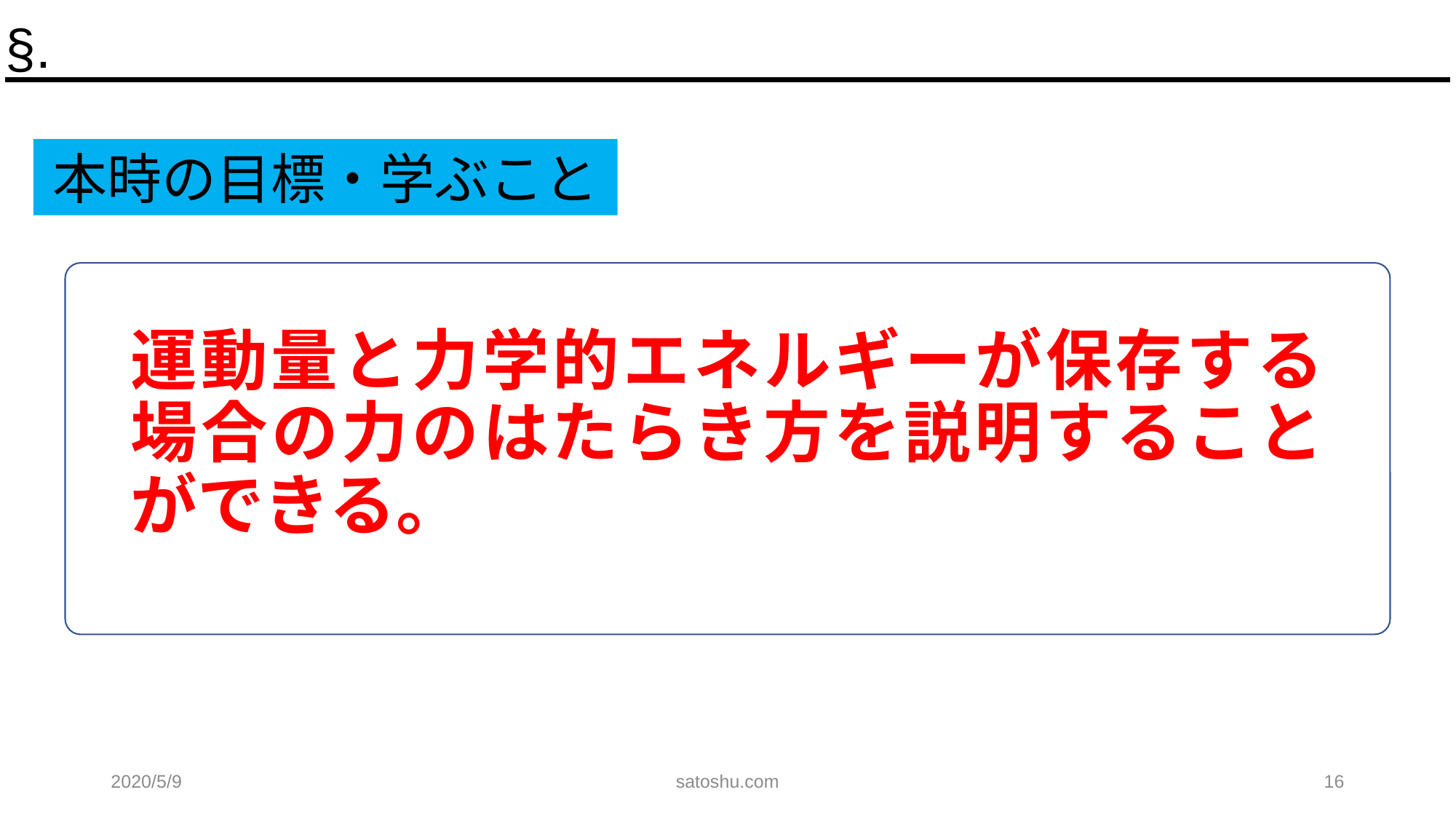

§.
本時の目標・学ぶこと

運動量と力学的エネルギーが保存する場合の力のはたらき方を説明することができる。
2020/5/9
satoshu.com
16